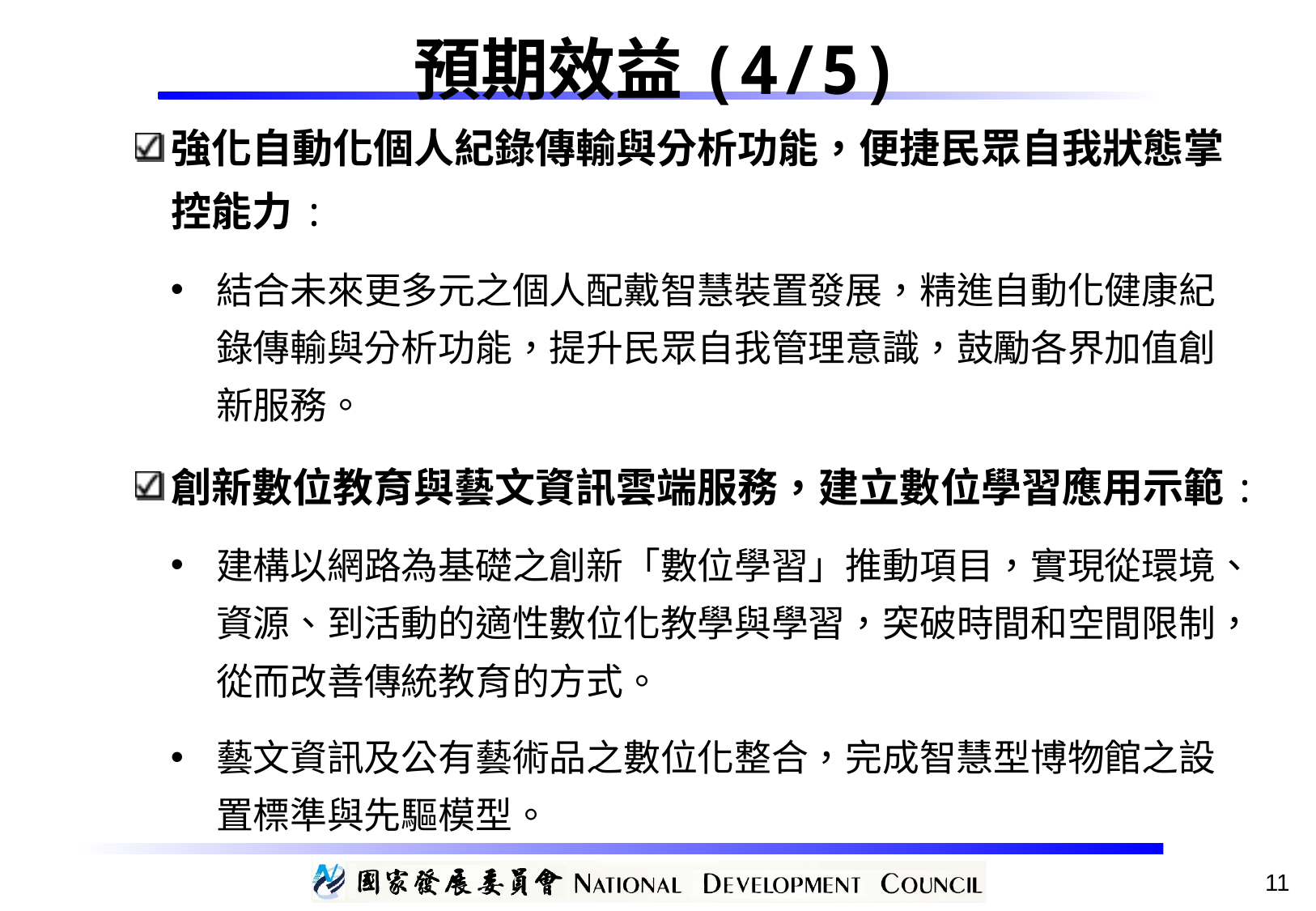

# 預期效益(4/5)
強化自動化個人紀錄傳輸與分析功能，便捷民眾自我狀態掌控能力:
結合未來更多元之個人配戴智慧裝置發展，精進自動化健康紀錄傳輸與分析功能，提升民眾自我管理意識，鼓勵各界加值創新服務。
創新數位教育與藝文資訊雲端服務，建立數位學習應用示範:
建構以網路為基礎之創新「數位學習」推動項目，實現從環境、資源、到活動的適性數位化教學與學習，突破時間和空間限制，從而改善傳統教育的方式。
藝文資訊及公有藝術品之數位化整合，完成智慧型博物館之設置標準與先驅模型。

11